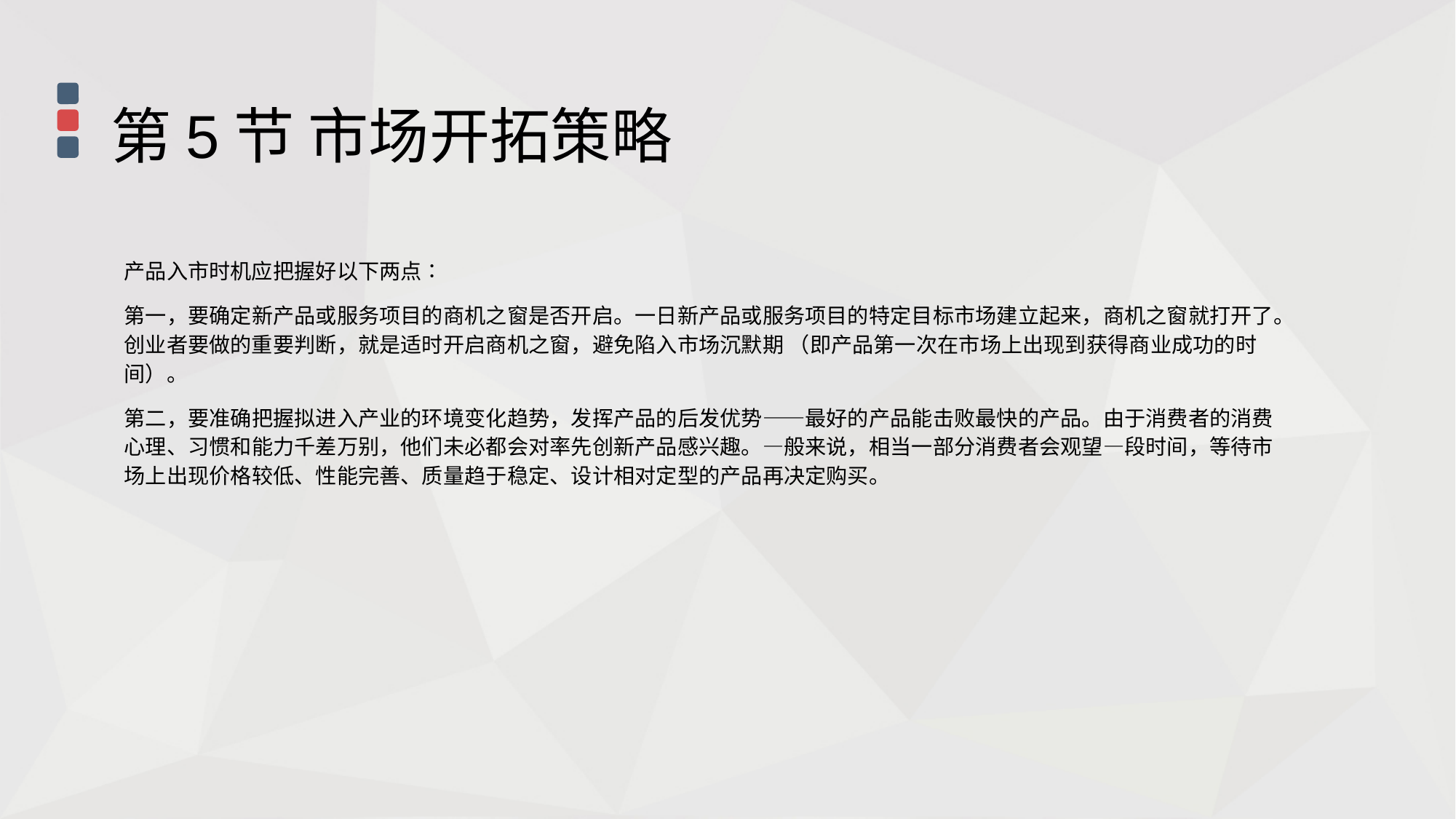

第5节 市场开拓策略
产品入市时机应把握好以下两点∶
第一，要确定新产品或服务项目的商机之窗是否开启。一日新产品或服务项目的特定目标市场建立起来，商机之窗就打开了。创业者要做的重要判断，就是适时开启商机之窗，避免陷入市场沉默期 （即产品第一次在市场上出现到获得商业成功的时间）。
第二，要准确把握拟进入产业的环境变化趋势，发挥产品的后发优势——最好的产品能击败最快的产品。由于消费者的消费心理、习惯和能力千差万别，他们未必都会对率先创新产品感兴趣。—般来说，相当一部分消费者会观望—段时间，等待市场上出现价格较低、性能完善、质量趋于稳定、设计相对定型的产品再决定购买。